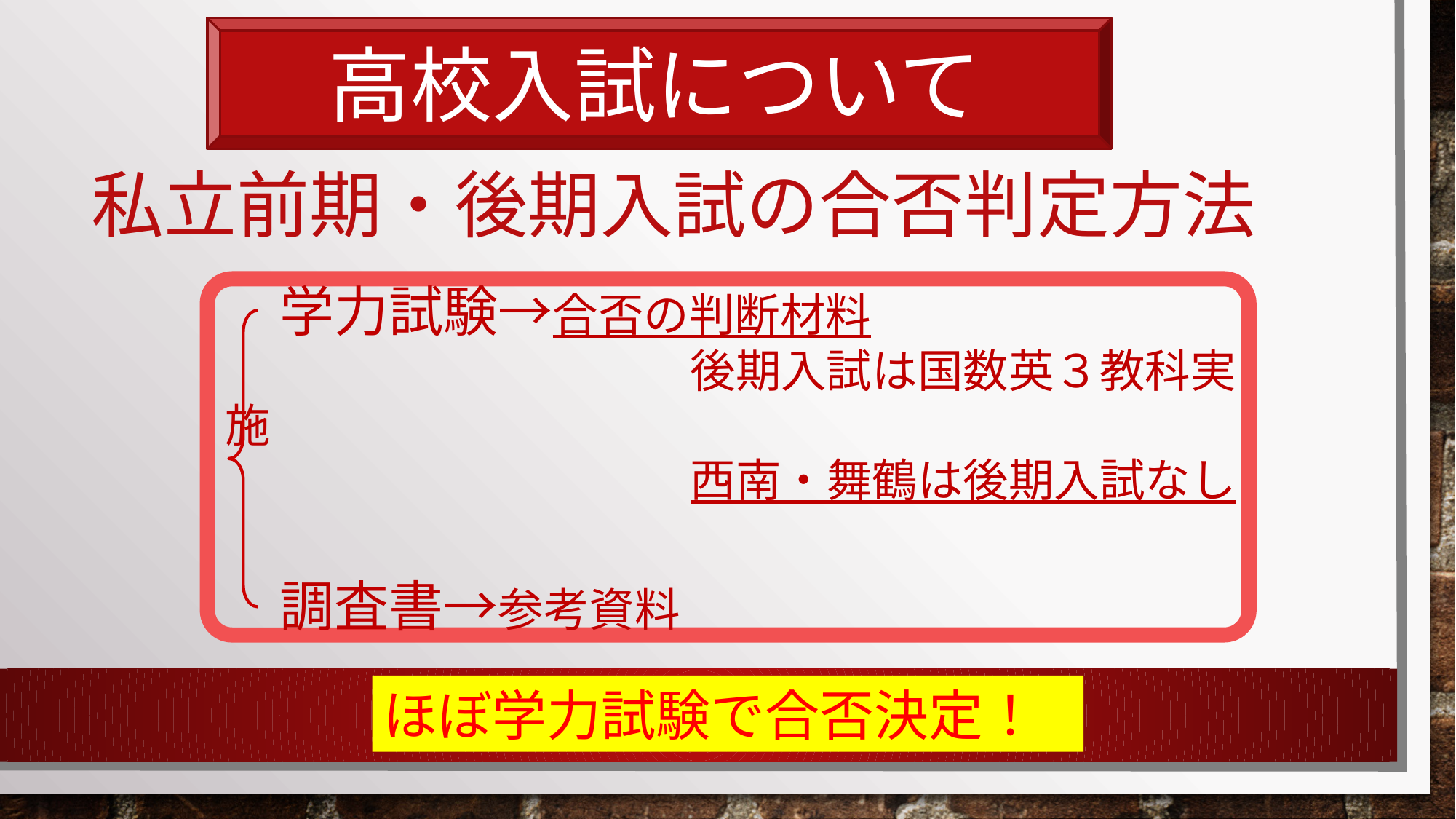

高校入試について
# 私立前期・後期入試の合否判定方法
　学力試験→合否の判断材料
　　　　　　　　 　　後期入試は国数英３教科実施
　　　　　　　　 　　西南・舞鶴は後期入試なし

　調査書→参考資料

ほぼ学力試験で合否決定！